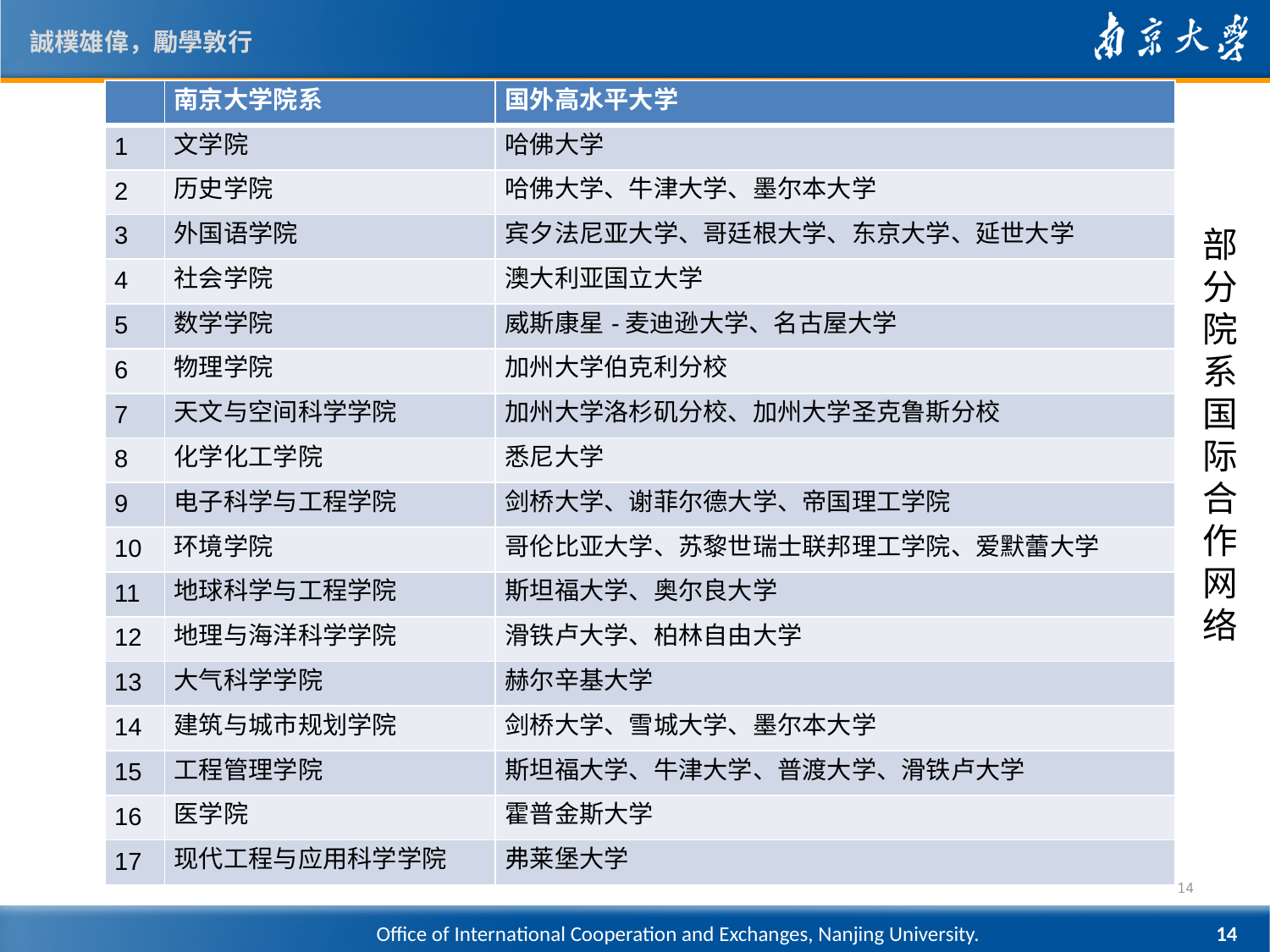

|  | 南京大学院系 | 国外高水平大学 |
| --- | --- | --- |
| 1 | 文学院 | 哈佛大学 |
| 2 | 历史学院 | 哈佛大学、牛津大学、墨尔本大学 |
| 3 | 外国语学院 | 宾夕法尼亚大学、哥廷根大学、东京大学、延世大学 |
| 4 | 社会学院 | 澳大利亚国立大学 |
| 5 | 数学学院 | 威斯康星-麦迪逊大学、名古屋大学 |
| 6 | 物理学院 | 加州大学伯克利分校 |
| 7 | 天文与空间科学学院 | 加州大学洛杉矶分校、加州大学圣克鲁斯分校 |
| 8 | 化学化工学院 | 悉尼大学 |
| 9 | 电子科学与工程学院 | 剑桥大学、谢菲尔德大学、帝国理工学院 |
| 10 | 环境学院 | 哥伦比亚大学、苏黎世瑞士联邦理工学院、爱默蕾大学 |
| 11 | 地球科学与工程学院 | 斯坦福大学、奥尔良大学 |
| 12 | 地理与海洋科学学院 | 滑铁卢大学、柏林自由大学 |
| 13 | 大气科学学院 | 赫尔辛基大学 |
| 14 | 建筑与城市规划学院 | 剑桥大学、雪城大学、墨尔本大学 |
| 15 | 工程管理学院 | 斯坦福大学、牛津大学、普渡大学、滑铁卢大学 |
| 16 | 医学院 | 霍普金斯大学 |
| 17 | 现代工程与应用科学学院 | 弗莱堡大学 |
部分院系国际合作网络
14